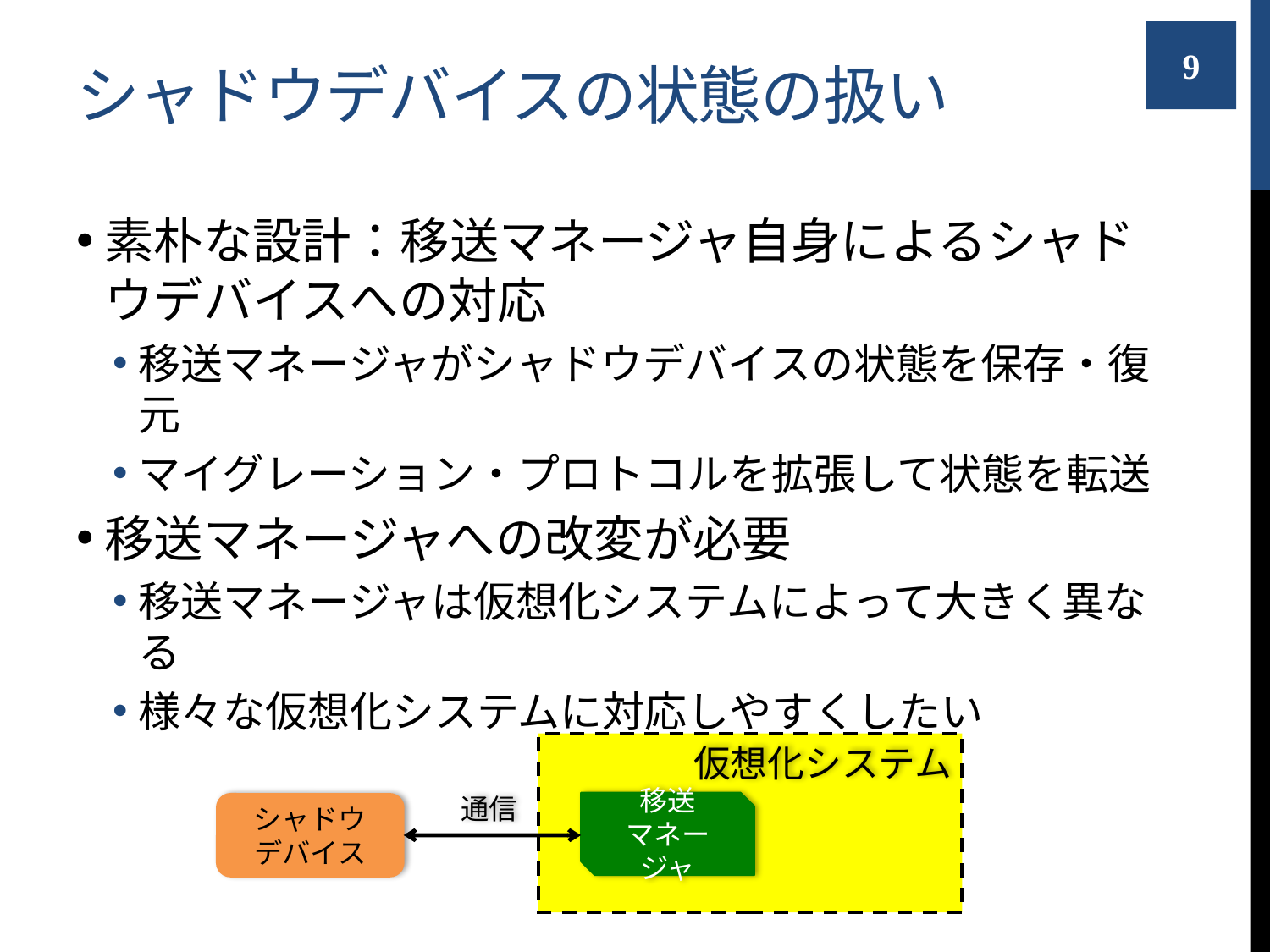

# シャドウデバイスの状態の扱い
9
素朴な設計：移送マネージャ自身によるシャドウデバイスへの対応
移送マネージャがシャドウデバイスの状態を保存・復元
マイグレーション・プロトコルを拡張して状態を転送
移送マネージャへの改変が必要
移送マネージャは仮想化システムによって大きく異なる
様々な仮想化システムに対応しやすくしたい

仮想化システム
通信
移送
マネージャ
シャドウ
デバイス